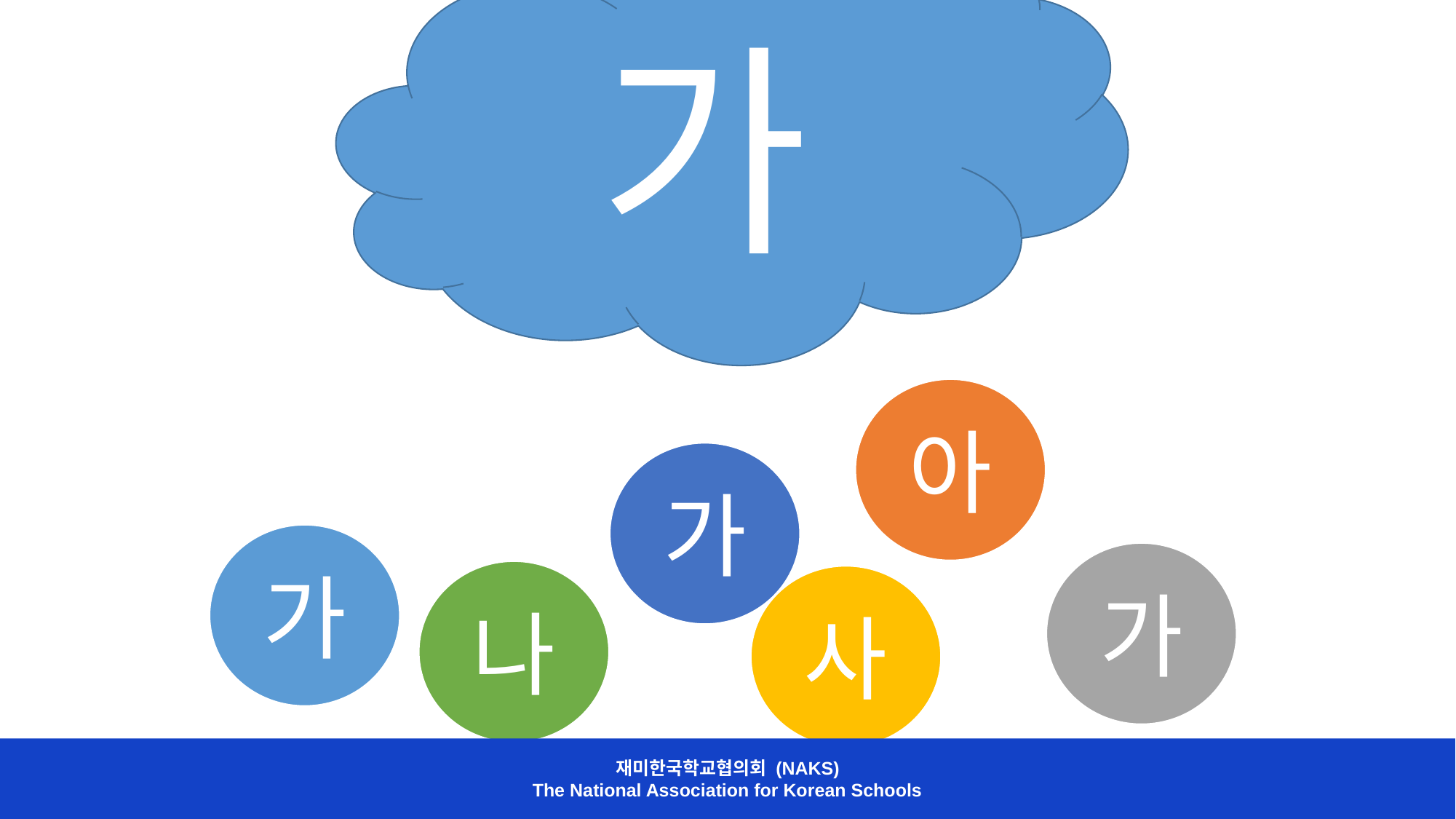

가
아
가
가
가
나
사
재미한국학교협의회 (NAKS)
The National Association for Korean Schools